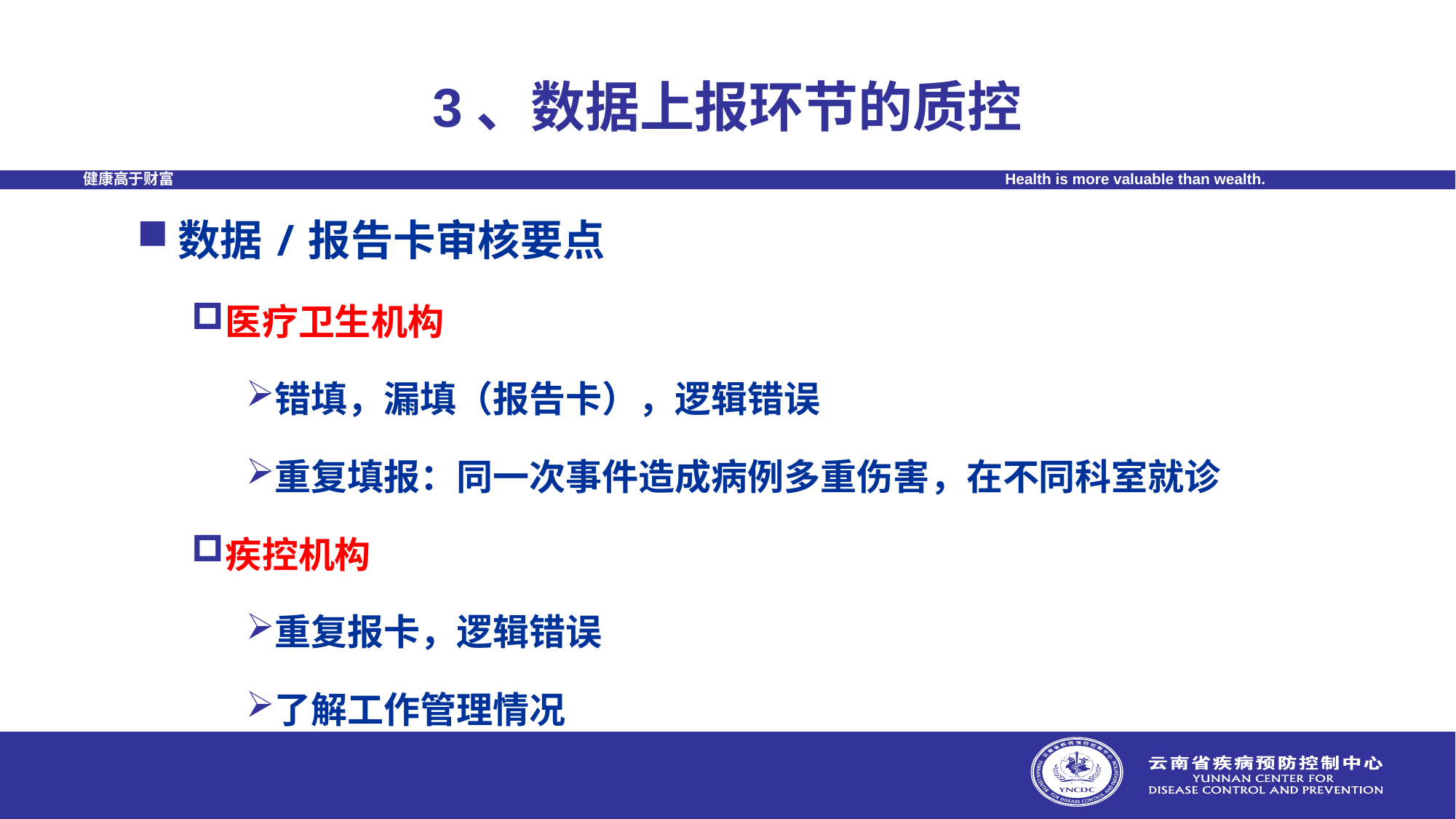

# 3、数据上报环节的质控
数据/报告卡审核要点
医疗卫生机构
错填，漏填（报告卡），逻辑错误
重复填报：同一次事件造成病例多重伤害，在不同科室就诊
疾控机构
重复报卡，逻辑错误
了解工作管理情况